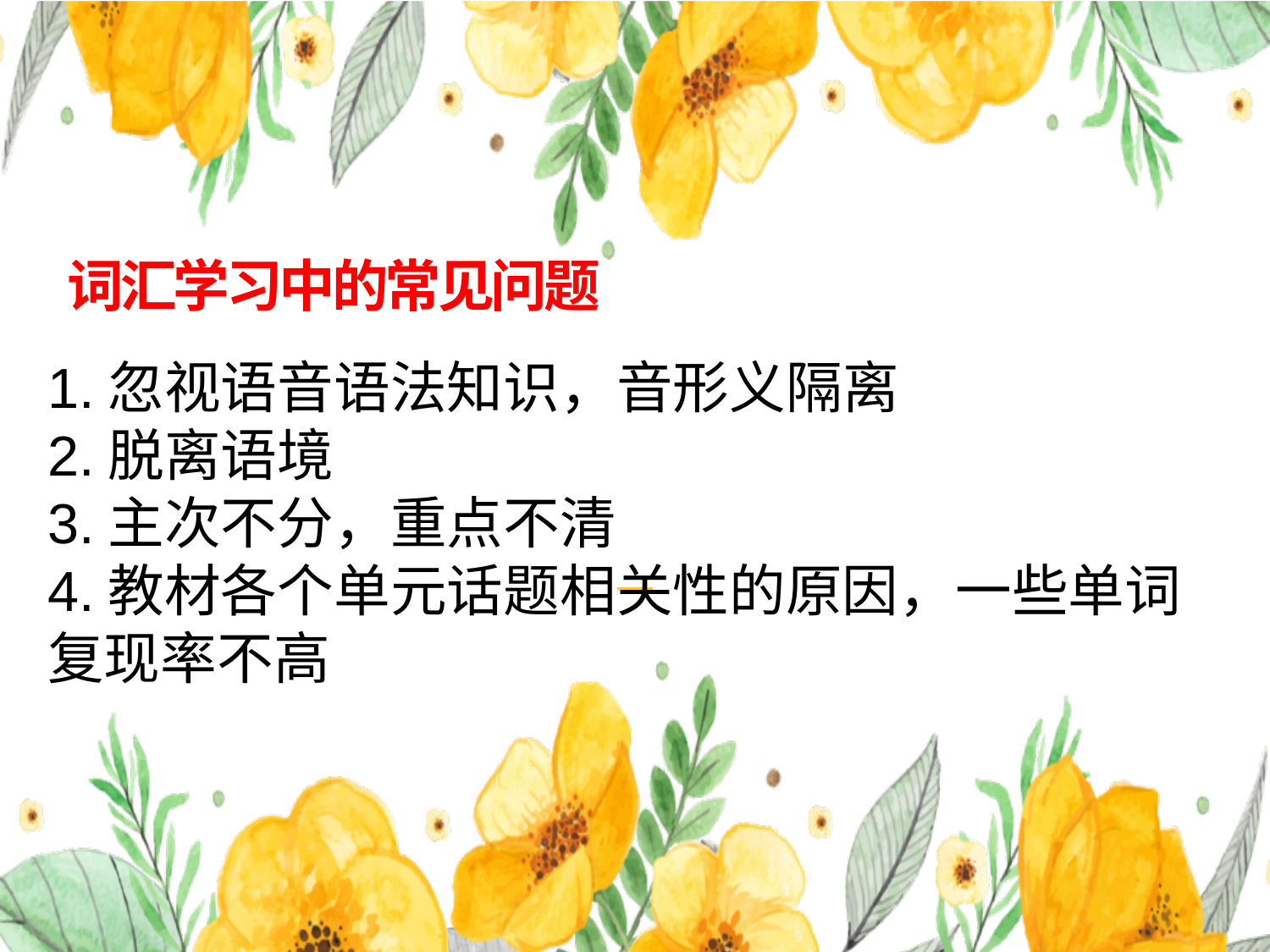

# 词汇学习中的常见问题
1.忽视语音语法知识，音形义隔离
2.脱离语境
3.主次不分，重点不清
4.教材各个单元话题相关性的原因，一些单词复现率不高